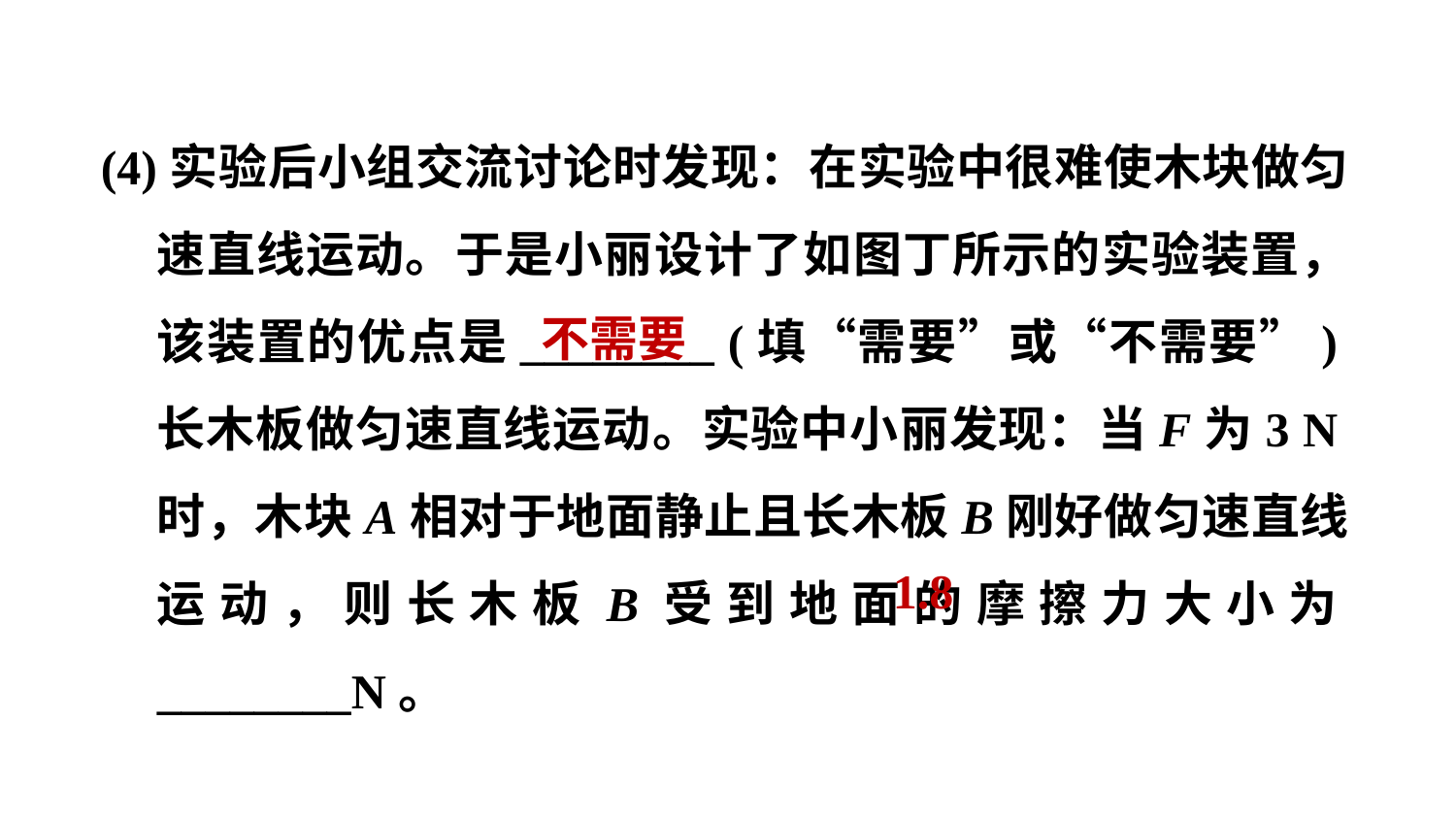

(4)实验后小组交流讨论时发现：在实验中很难使木块做匀速直线运动。于是小丽设计了如图丁所示的实验装置，该装置的优点是________ (填“需要”或“不需要”)长木板做匀速直线运动。实验中小丽发现：当F为3 N时，木块A相对于地面静止且长木板B刚好做匀速直线运动，则长木板B受到地面的摩擦力大小为________N。
不需要
1.8